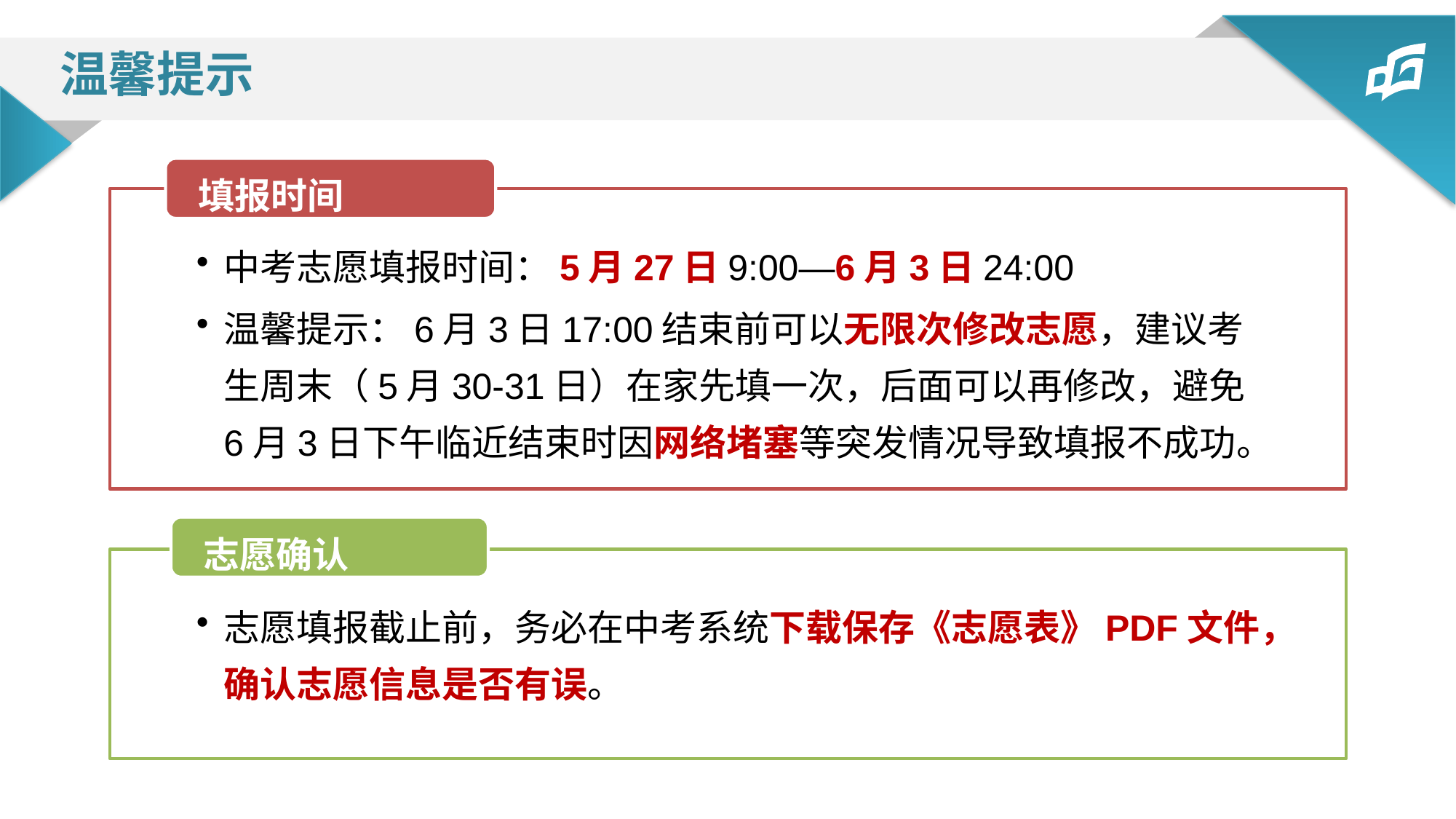

温馨提示
填报时间
中考志愿填报时间：5月27日9:00—6月3日24:00
温馨提示：6月3日17:00结束前可以无限次修改志愿，建议考生周末（5月30-31日）在家先填一次，后面可以再修改，避免6月3日下午临近结束时因网络堵塞等突发情况导致填报不成功。
志愿确认
志愿填报截止前，务必在中考系统下载保存《志愿表》PDF文件，确认志愿信息是否有误。